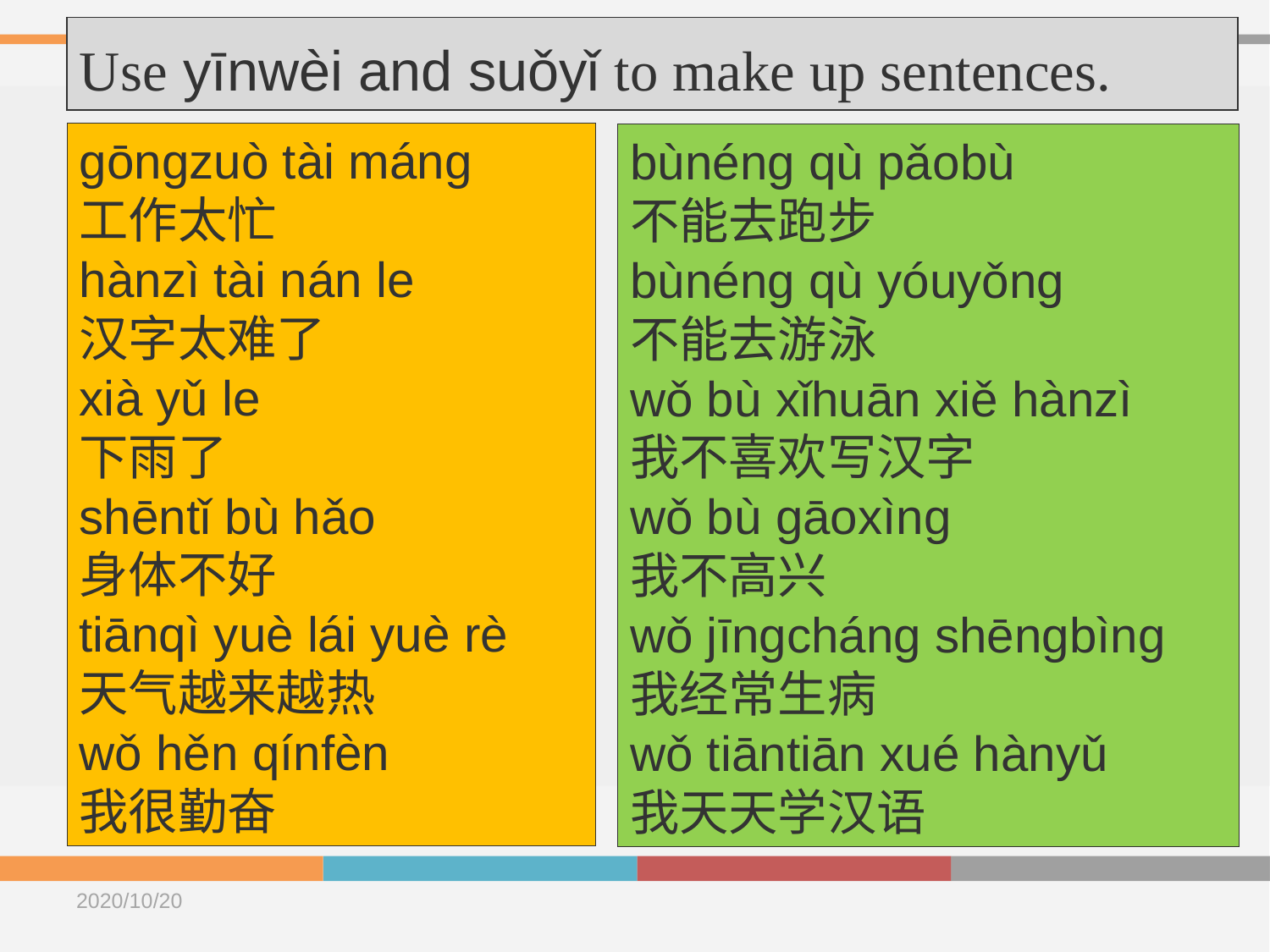

# Use yīnwèi and suǒyǐ to make up sentences.
gōngzuò tài máng
工作太忙
hànzì tài nán le
汉字太难了
xià yǔ le
下雨了
shēntǐ bù hǎo
身体不好
tiānqì yuè lái yuè rè
天气越来越热
wǒ hěn qínfèn
我很勤奋
bùnéng qù pǎobù
不能去跑步
bùnéng qù yóuyǒng
不能去游泳
wǒ bù xǐhuān xiě hànzì
我不喜欢写汉字
wǒ bù gāoxìng
我不高兴
wǒ jīngcháng shēngbìng
我经常生病
wǒ tiāntiān xué hànyǔ
我天天学汉语
2020/10/20